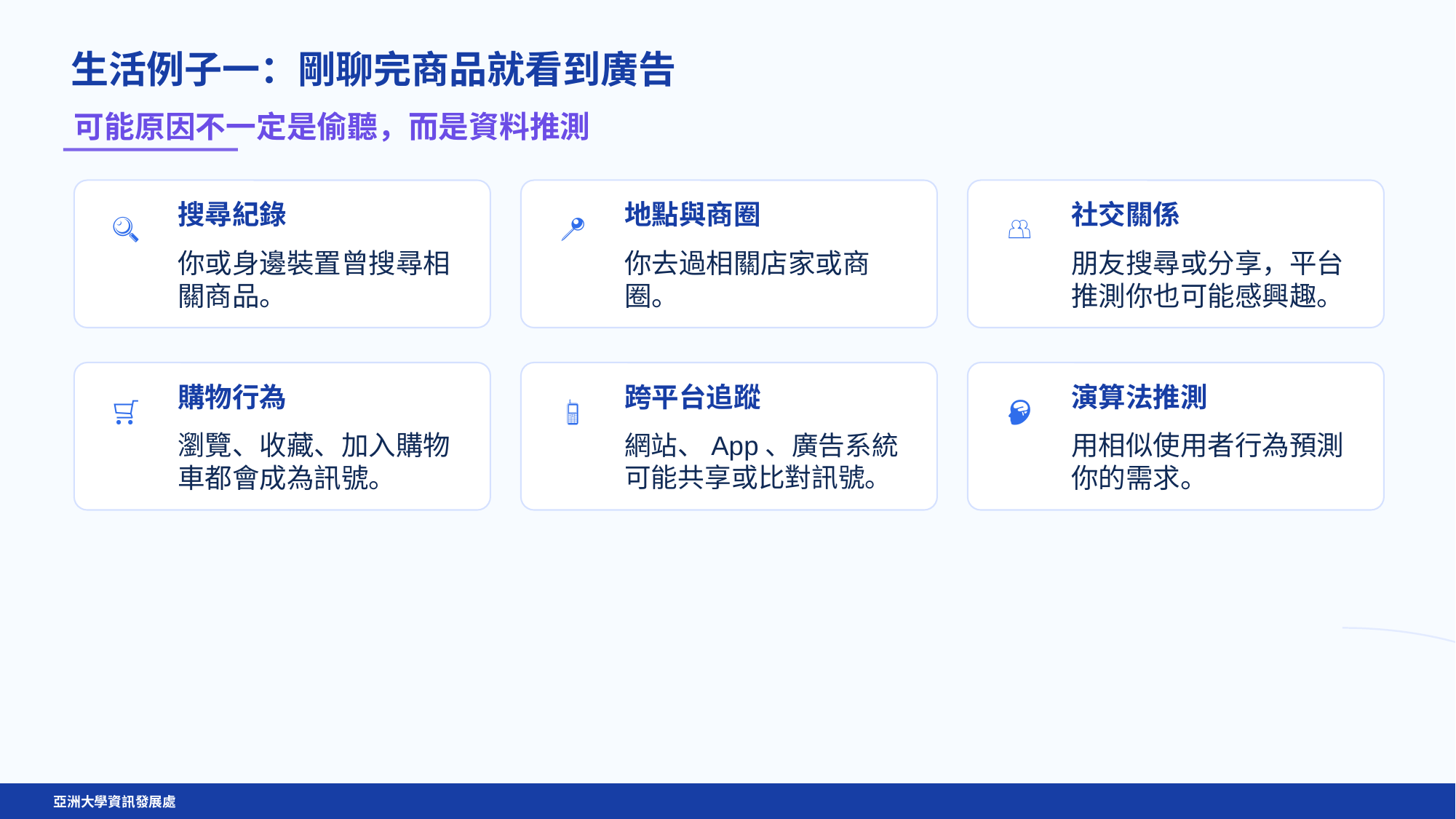

生活例子一：剛聊完商品就看到廣告
可能原因不一定是偷聽，而是資料推測

搜尋紀錄
地點與商圈
社交關係
🔍
📍
👥
你或身邊裝置曾搜尋相關商品。
你去過相關店家或商圈。
朋友搜尋或分享，平台推測你也可能感興趣。

購物行為
跨平台追蹤
演算法推測
🛒
📱
🧠
瀏覽、收藏、加入購物車都會成為訊號。
網站、App、廣告系統可能共享或比對訊號。
用相似使用者行為預測你的需求。

亞洲大學資訊發展處